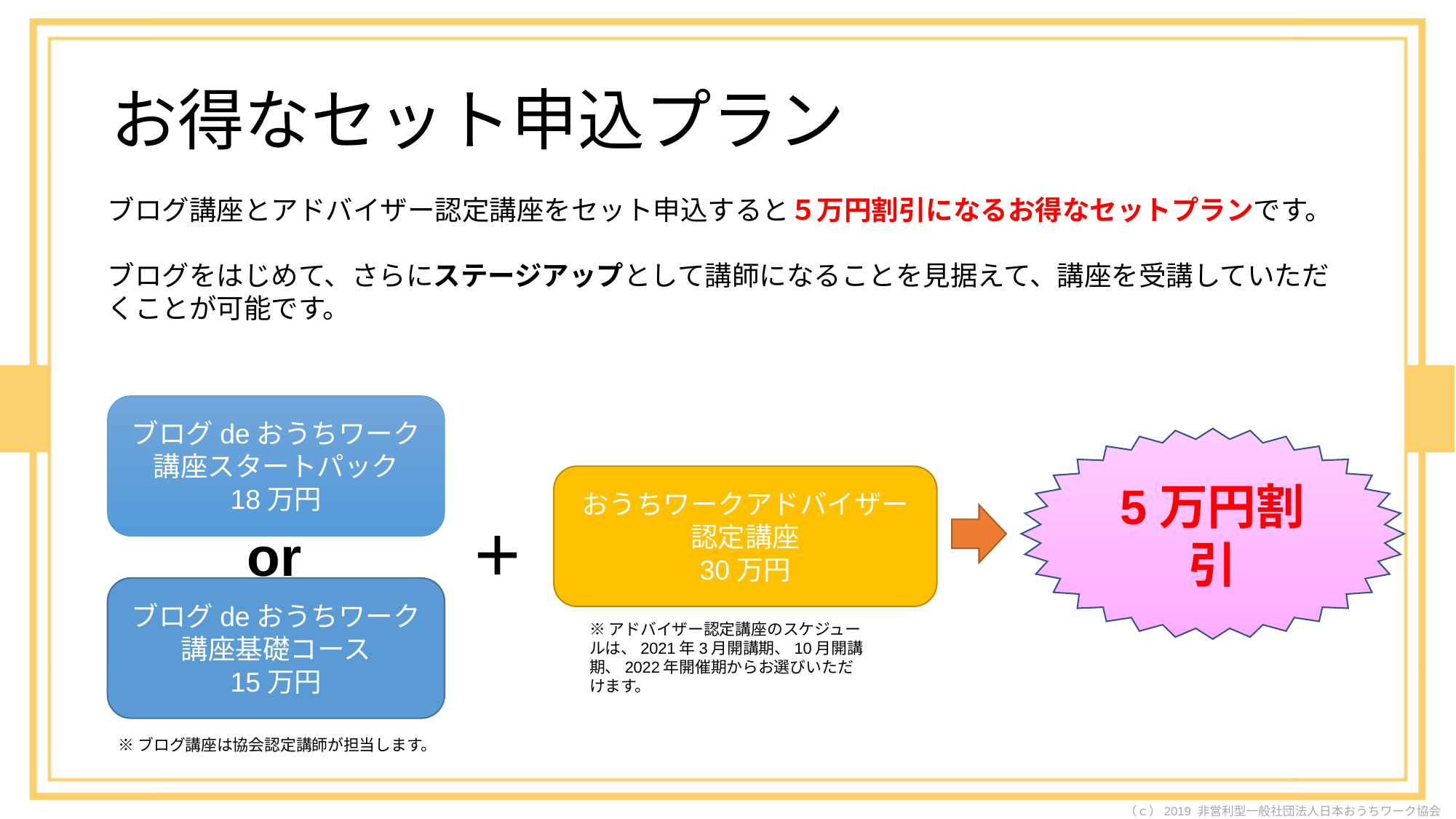

# お得なセット申込プラン
ブログ講座とアドバイザー認定講座をセット申込すると５万円割引になるお得なセットプランです。

ブログをはじめて、さらにステージアップとして講師になることを見据えて、講座を受講していただくことが可能です。
ブログdeおうちワーク講座スタートパック
18万円
5万円割引
おうちワークアドバイザー認定講座
30万円

or
＋
ブログdeおうちワーク講座基礎コース
15万円
※アドバイザー認定講座のスケジュールは、2021年3月開講期、10月開講期、2022年開催期からお選びいただけます。
※ブログ講座は協会認定講師が担当します。